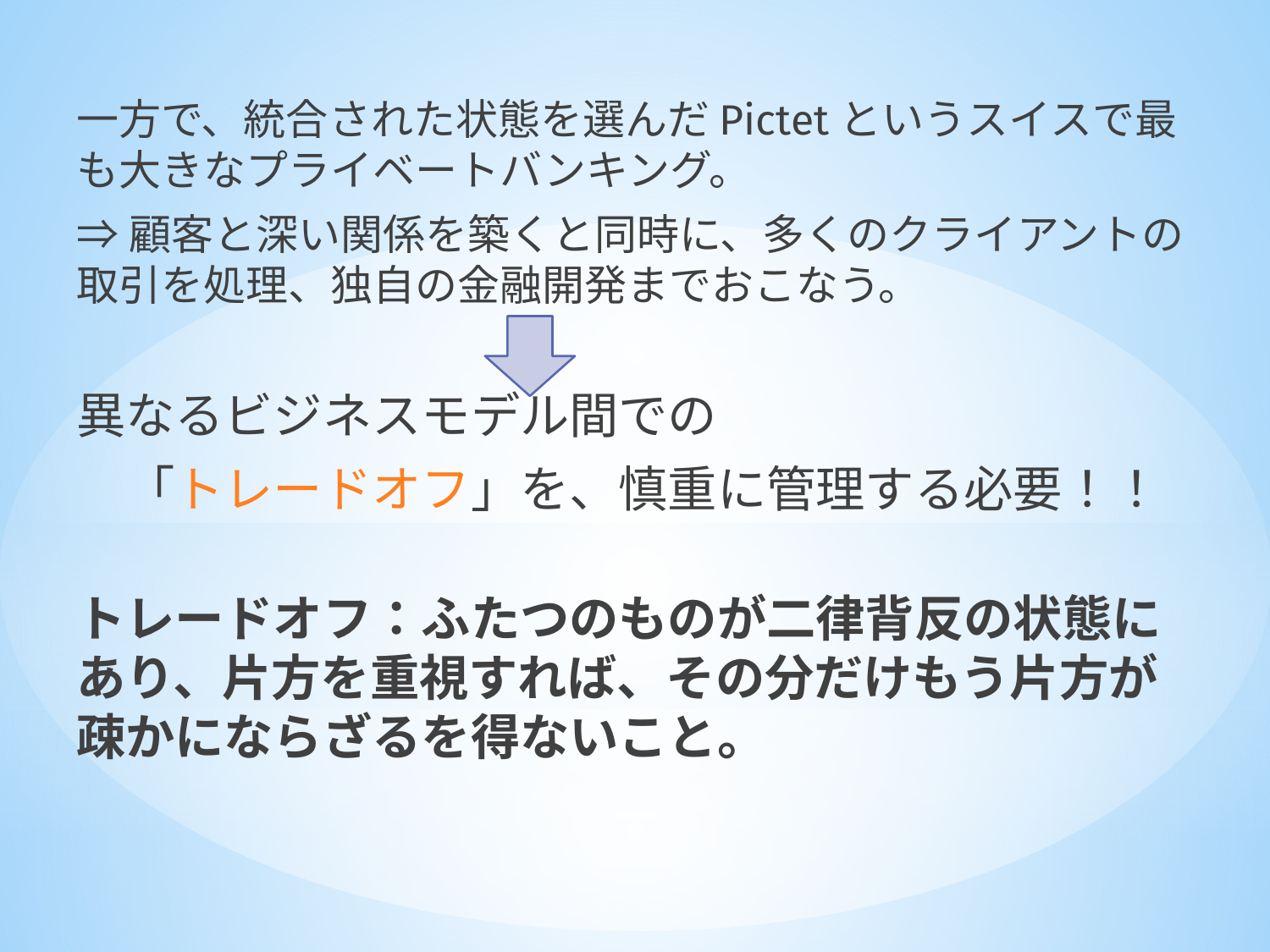

一方で、統合された状態を選んだPictetというスイスで最も大きなプライベートバンキング。
⇒顧客と深い関係を築くと同時に、多くのクライアントの取引を処理、独自の金融開発までおこなう。

異なるビジネスモデル間での
　「トレードオフ」を、慎重に管理する必要！！

トレードオフ：ふたつのものが二律背反の状態にあり、片方を重視すれば、その分だけもう片方が疎かにならざるを得ないこと。